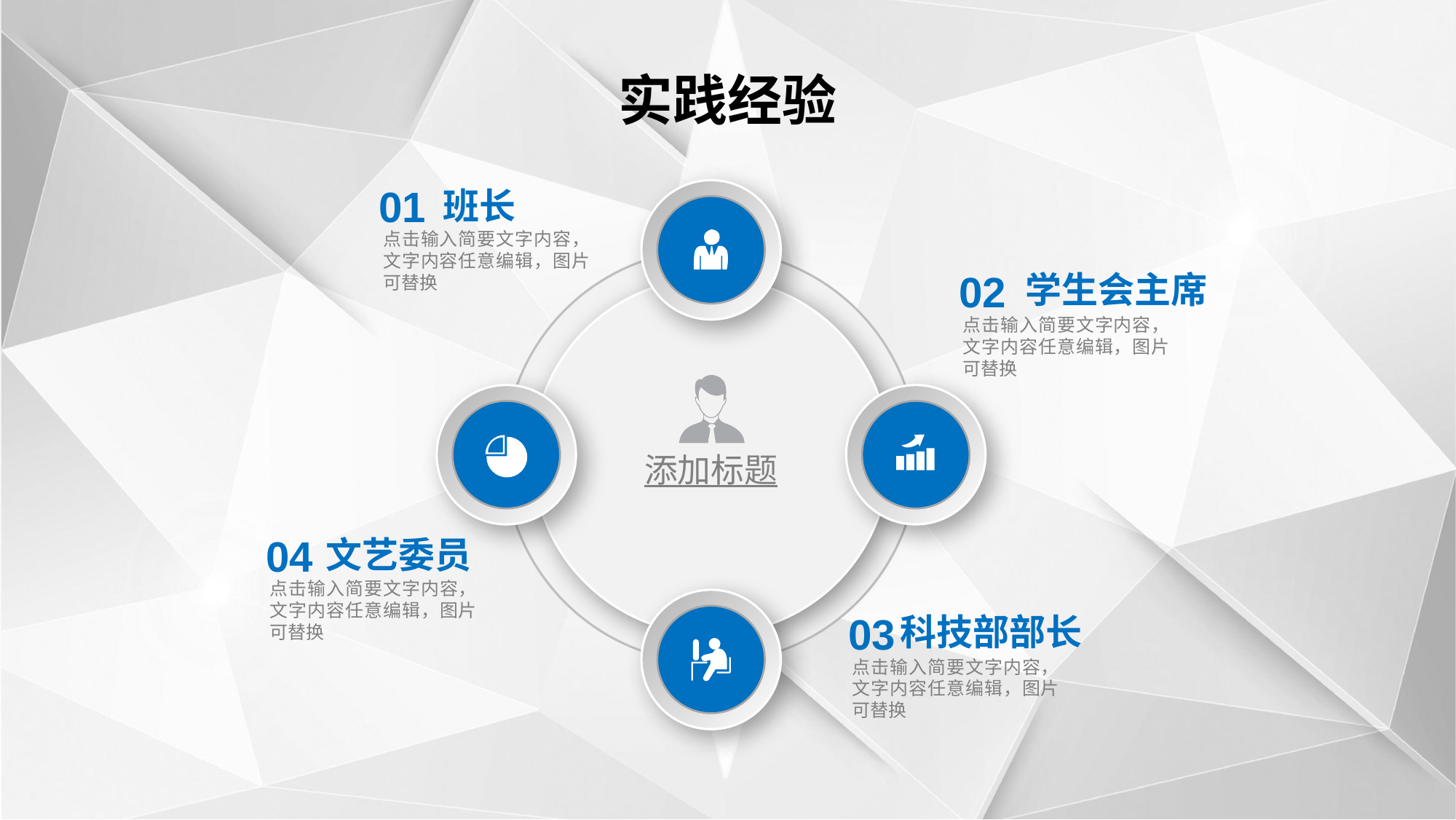

实践经验
01
 班长
点击输入简要文字内容，文字内容任意编辑，图片可替换

02
 学生会主席
点击输入简要文字内容，文字内容任意编辑，图片可替换

添加标题

04
文艺委员
点击输入简要文字内容，文字内容任意编辑，图片可替换

03
科技部部长
点击输入简要文字内容，文字内容任意编辑，图片可替换
延迟符